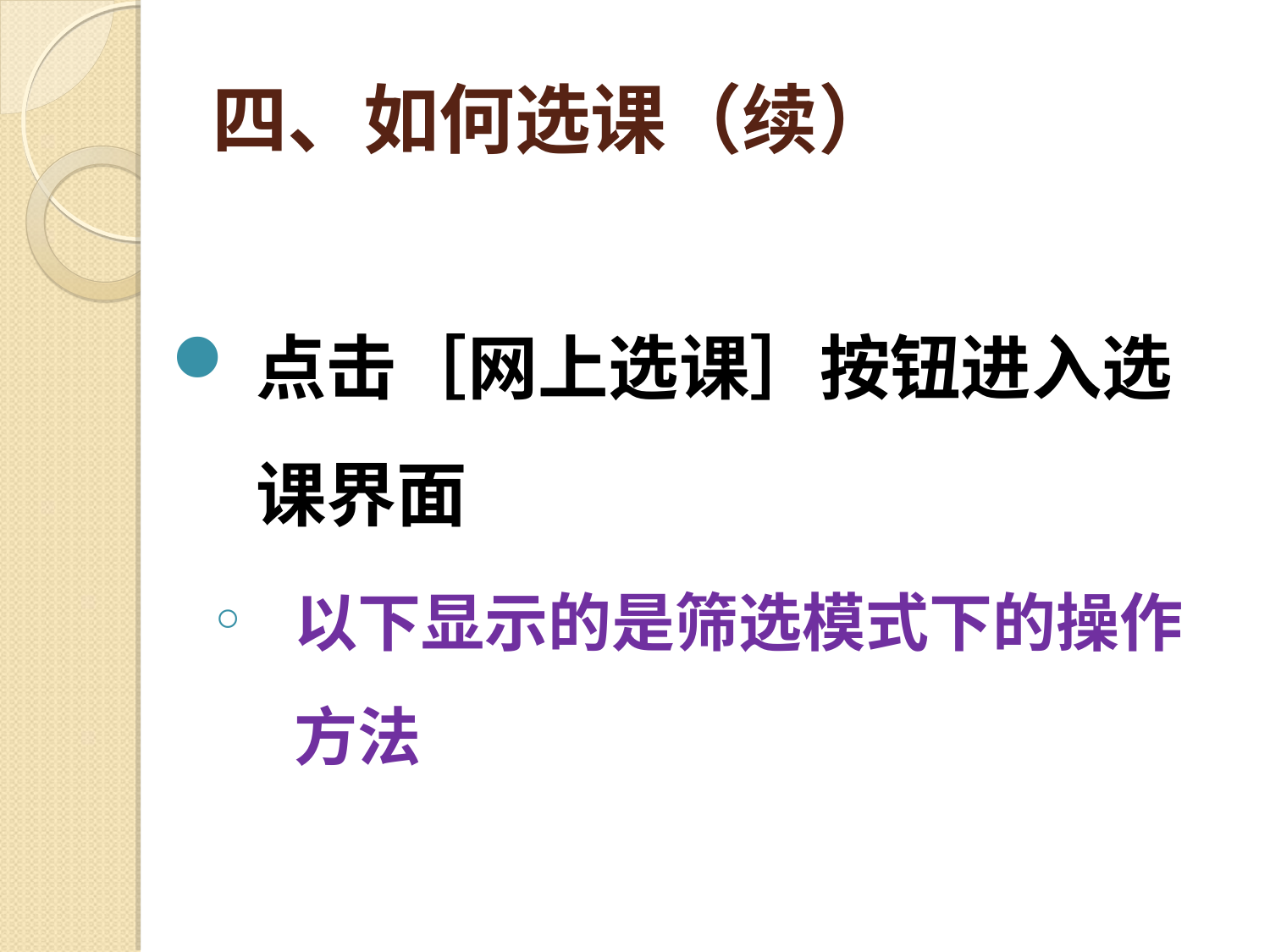

四、如何选课（续）
点击［网上选课］按钮进入选课界面
以下显示的是筛选模式下的操作方法